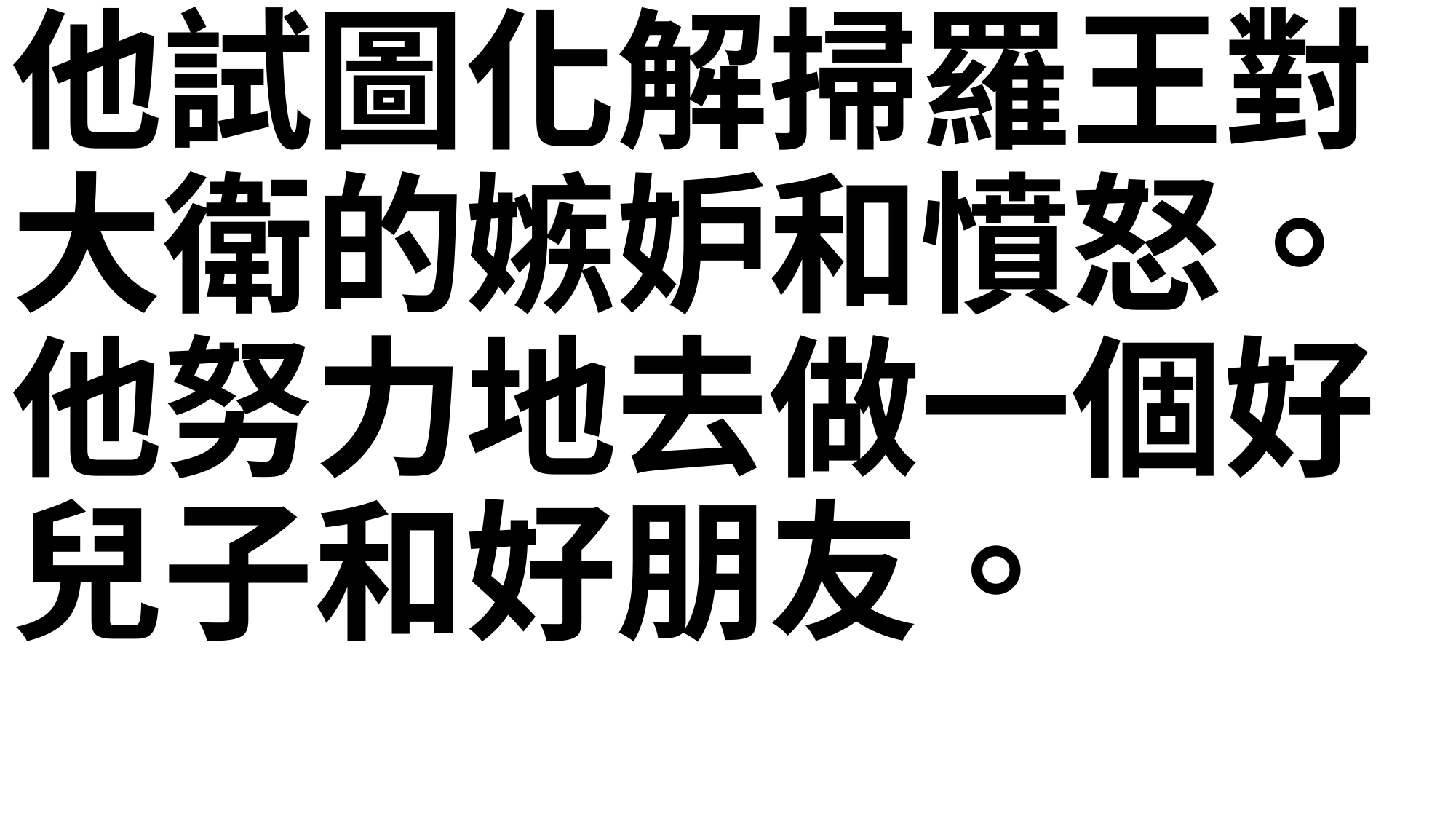

他試圖化解掃羅王對大衛的嫉妒和憤怒。他努力地去做一個好兒子和好朋友。